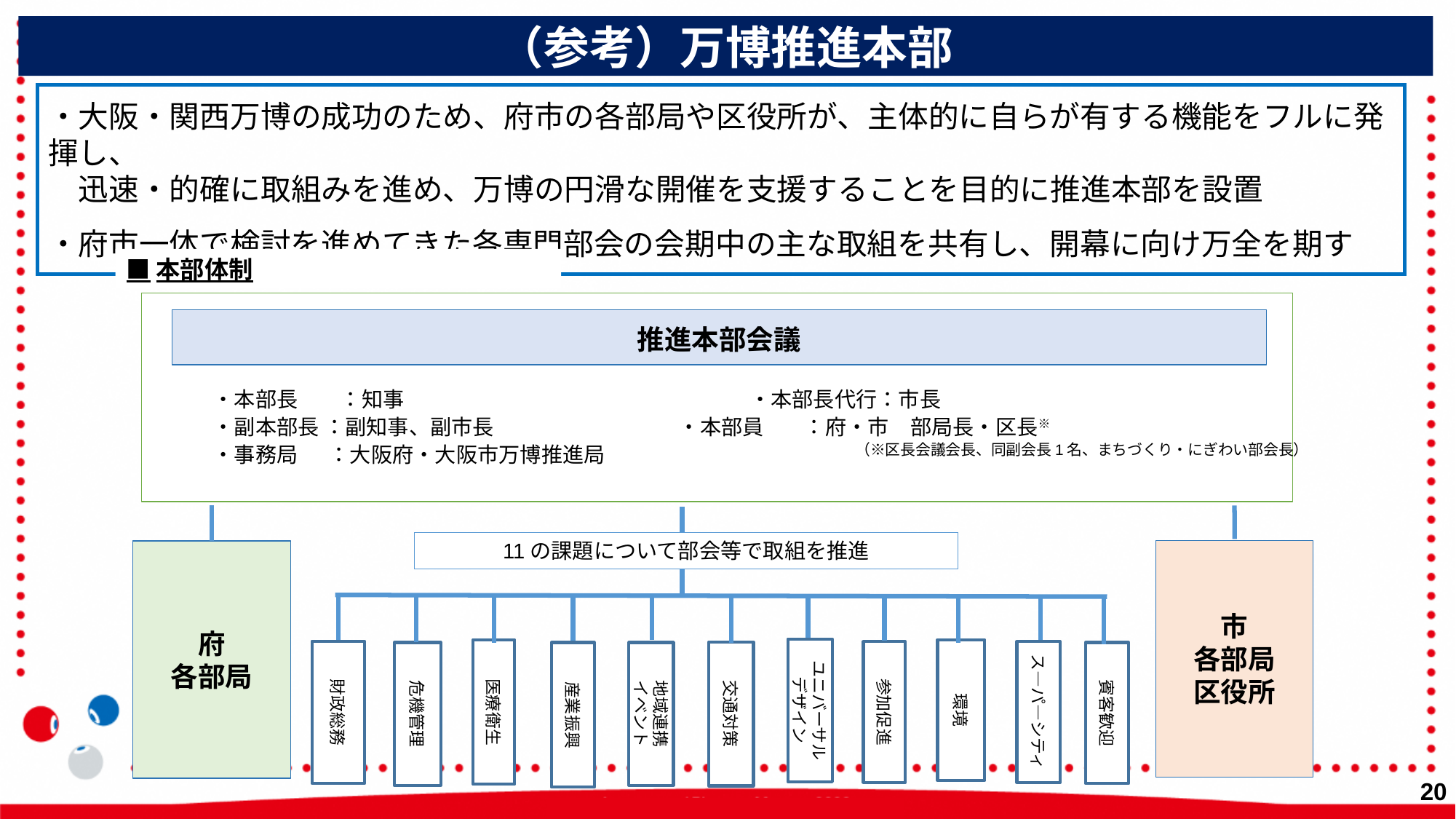

（参考）万博推進本部
・大阪・関西万博の成功のため、府市の各部局や区役所が、主体的に自らが有する機能をフルに発揮し、
　迅速・的確に取組みを進め、万博の円滑な開催を支援することを目的に推進本部を設置

・府市一体で検討を進めてきた各専門部会の会期中の主な取組を共有し、開幕に向け万全を期す
■本部体制

推進本部会議

・本部長　　：知事　　　　　　　　　　　　　　　　 ・本部長代行：市長
・副本部長 ：副知事、副市長　　　　　  　　　 ・本部員　    ：府・市　部局長・区長※
・事務局　  ：大阪府・大阪市万博推進局

（※区長会議会長、同副会長1名、まちづくり・にぎわい部会長）
11の課題について部会等で取組を推進
市
各部局
区役所
府
各部局
環境
医療衛生
財政総務
ス―パ―シティ
参加促進
交通対策
賓客歓迎
危機管理
産業振興
地域連携
イベント
ユニバーサル
デザイン
20